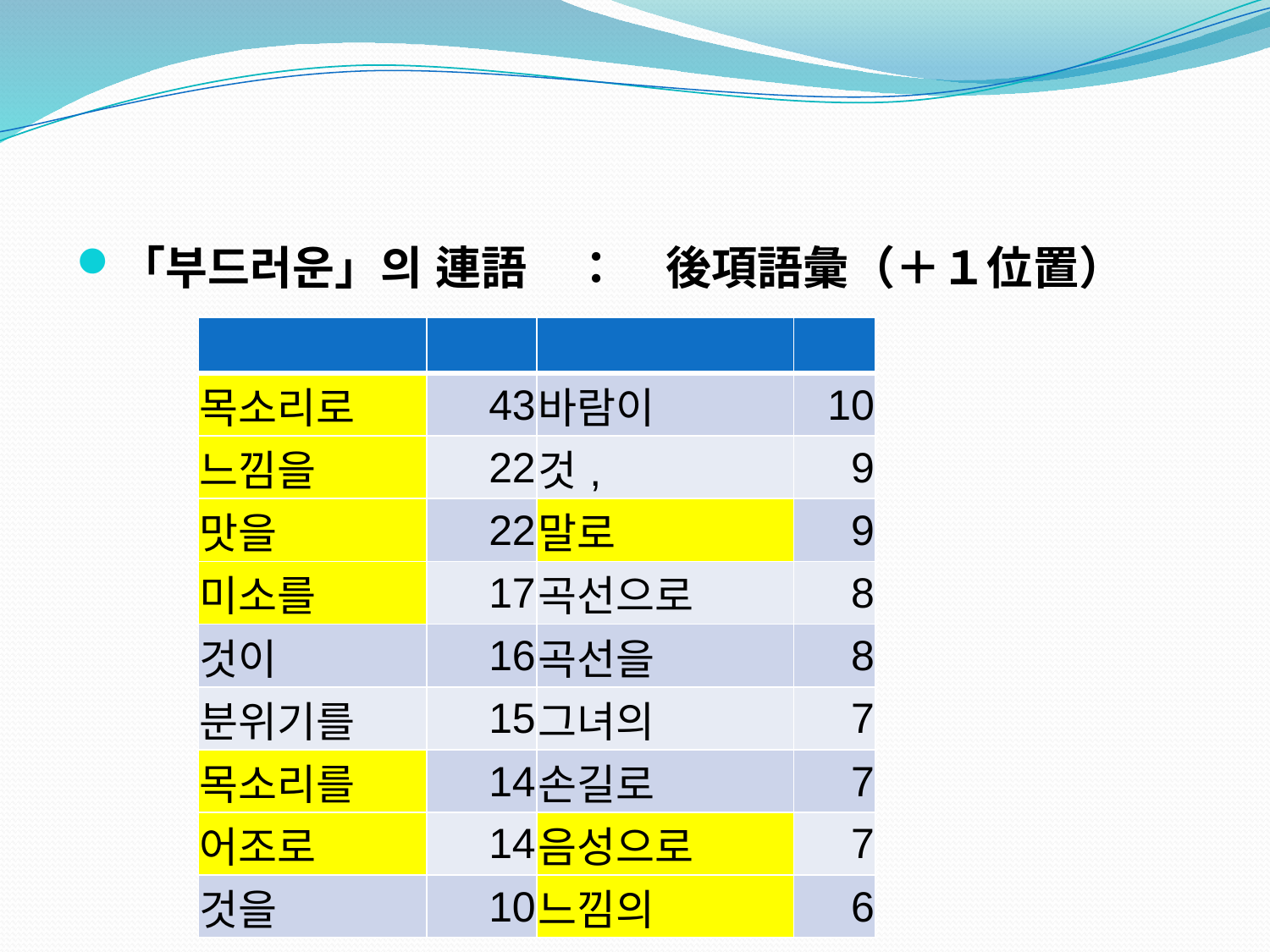

#

「부드러운」의 連語　：　後項語彙（＋１位置）

|  |  |  |  |
| --- | --- | --- | --- |
| 목소리로 | 43 | 바람이 | 10 |
| 느낌을 | 22 | 것, | 9 |
| 맛을 | 22 | 말로 | 9 |
| 미소를 | 17 | 곡선으로 | 8 |
| 것이 | 16 | 곡선을 | 8 |
| 분위기를 | 15 | 그녀의 | 7 |
| 목소리를 | 14 | 손길로 | 7 |
| 어조로 | 14 | 음성으로 | 7 |
| 것을 | 10 | 느낌의 | 6 |